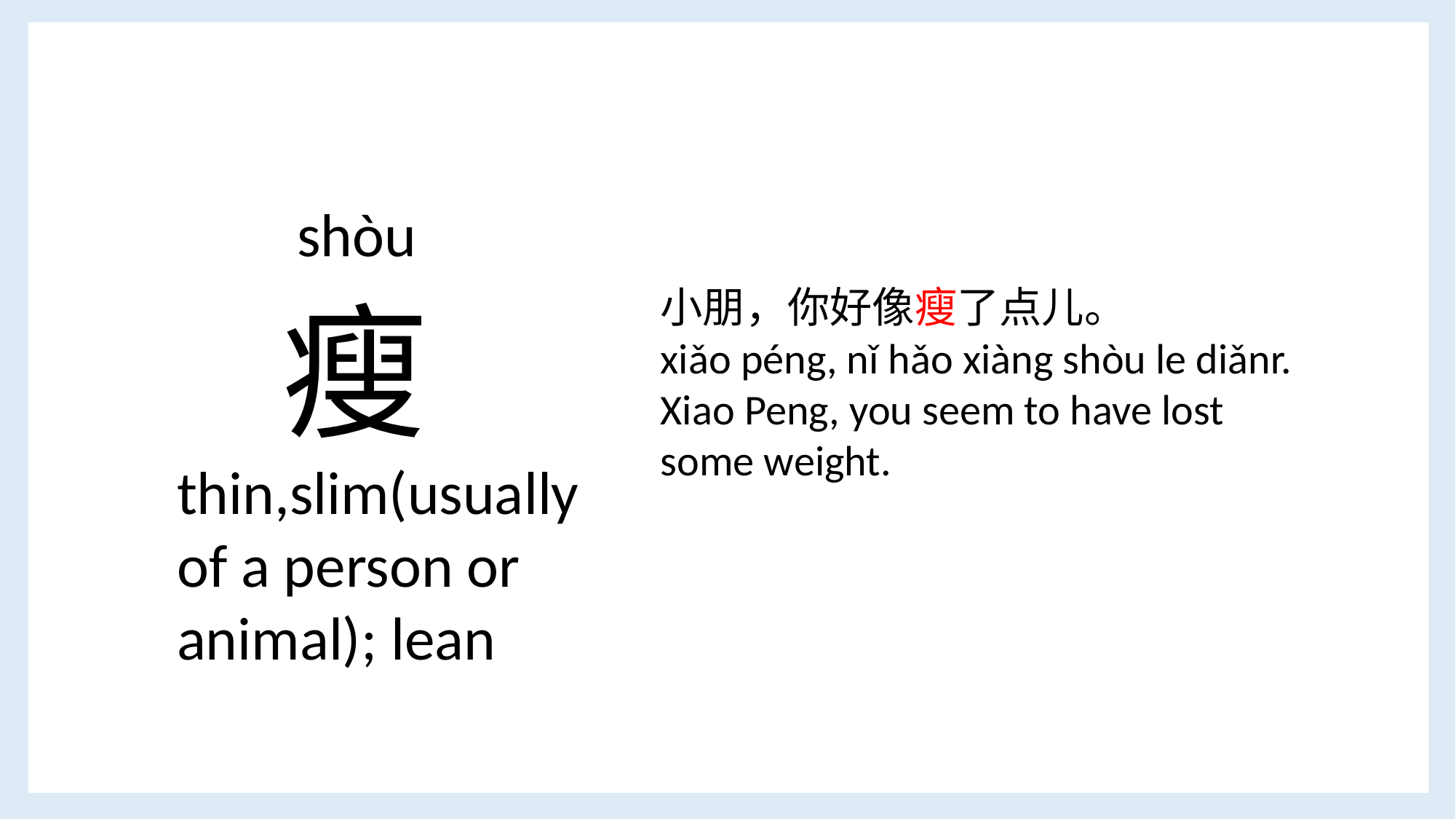

shòu
瘦
小朋，你好像瘦了点儿。
xiǎo péng, nǐ hǎo xiàng shòu le diǎnr.
Xiao Peng, you seem to have lost some weight.
thin,slim(usually of a person or animal); lean